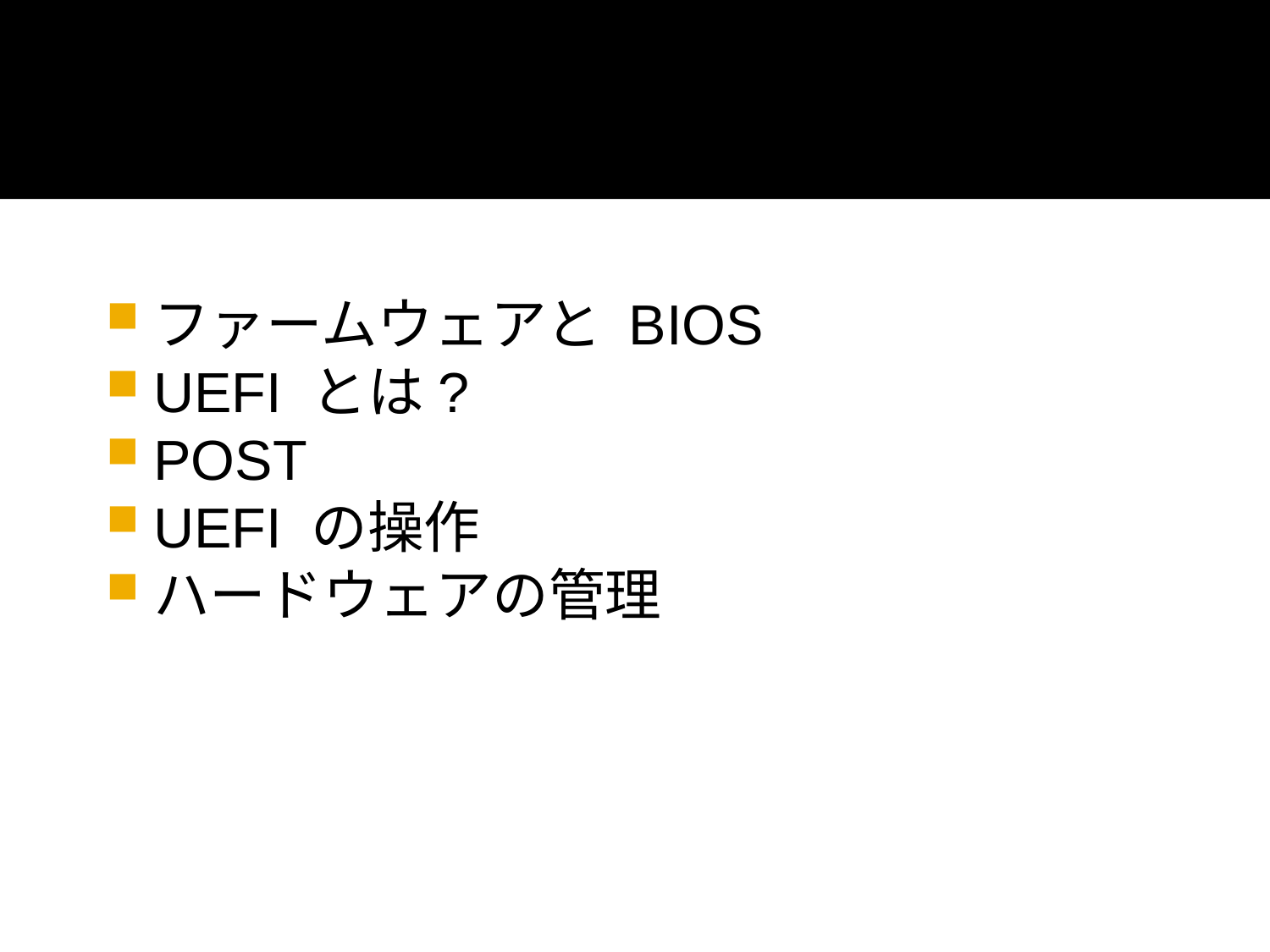

目次
ファームウェアと BIOS
UEFI とは?
POST
UEFI の操作
ハードウェアの管理